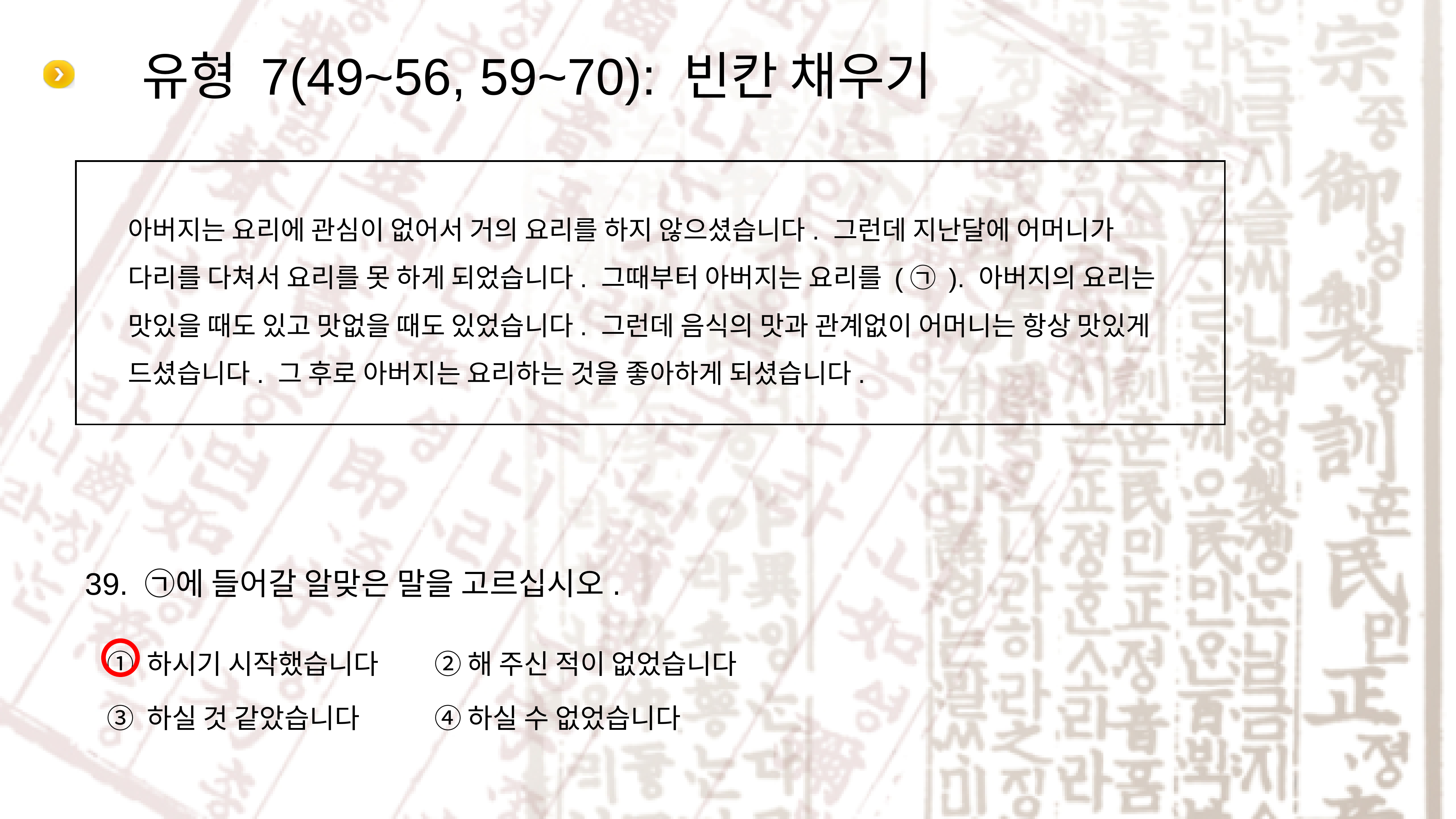

# 유형 7(49~56, 59~70): 빈칸 채우기
아버지는 요리에 관심이 없어서 거의 요리를 하지 않으셨습니다. 그런데 지난달에 어머니가 다리를 다쳐서 요리를 못 하게 되었습니다. 그때부터 아버지는 요리를 (㉠ ). 아버지의 요리는 맛있을 때도 있고 맛없을 때도 있었습니다. 그런데 음식의 맛과 관계없이 어머니는 항상 맛있게 드셨습니다. 그 후로 아버지는 요리하는 것을 좋아하게 되셨습니다.

① 하시기 시작했습니다		② 해 주신 적이 없었습니다
③ 하실 것 같았습니다		④ 하실 수 없었습니다
39. ㉠에 들어갈 알맞은 말을 고르십시오.